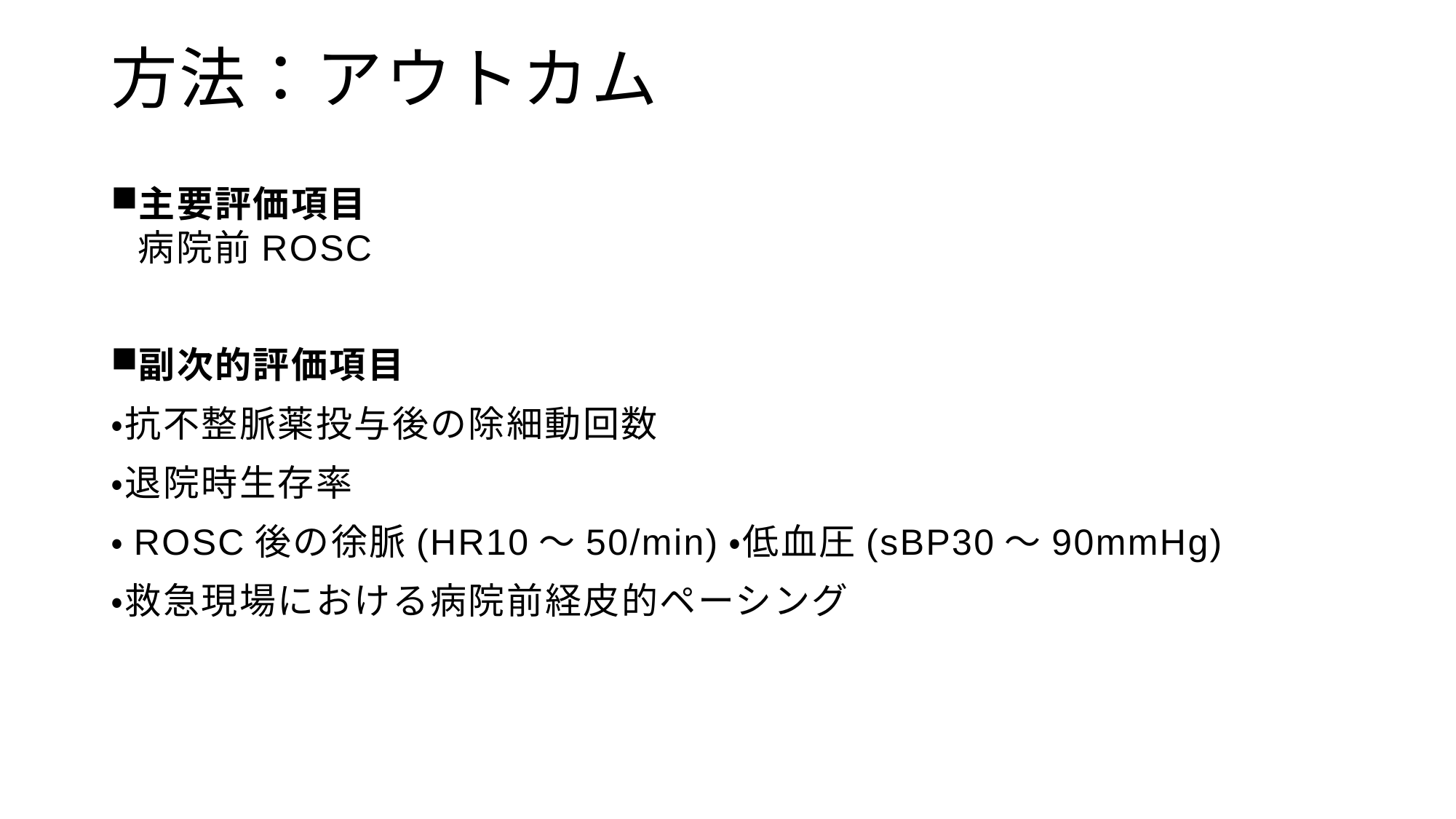

# 方法：アウトカム
主要評価項目
病院前ROSC

副次的評価項目
・抗不整脈薬投与後の除細動回数
・退院時生存率
・ROSC後の徐脈(HR10～50/min)・低血圧(sBP30～90mmHg)
・救急現場における病院前経皮的ペーシング